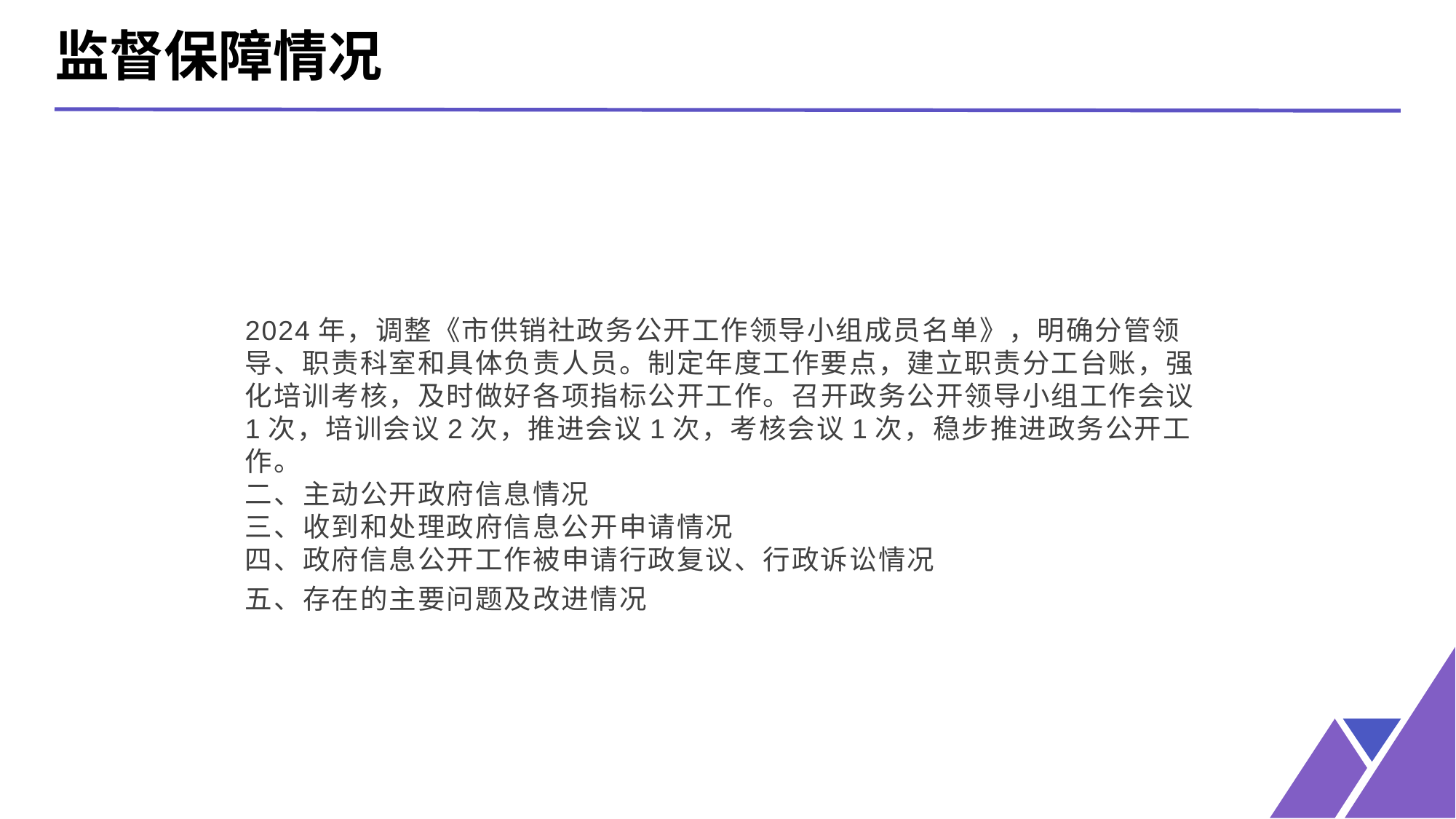

监督保障情况
2024年，调整《市供销社政务公开工作领导小组成员名单》，明确分管领导、职责科室和具体负责人员。制定年度工作要点，建立职责分工台账，强化培训考核，及时做好各项指标公开工作。召开政务公开领导小组工作会议1次，培训会议2次，推进会议1次，考核会议1次，稳步推进政务公开工作。
二、主动公开政府信息情况
三、收到和处理政府信息公开申请情况
四、政府信息公开工作被申请行政复议、行政诉讼情况
五、存在的主要问题及改进情况